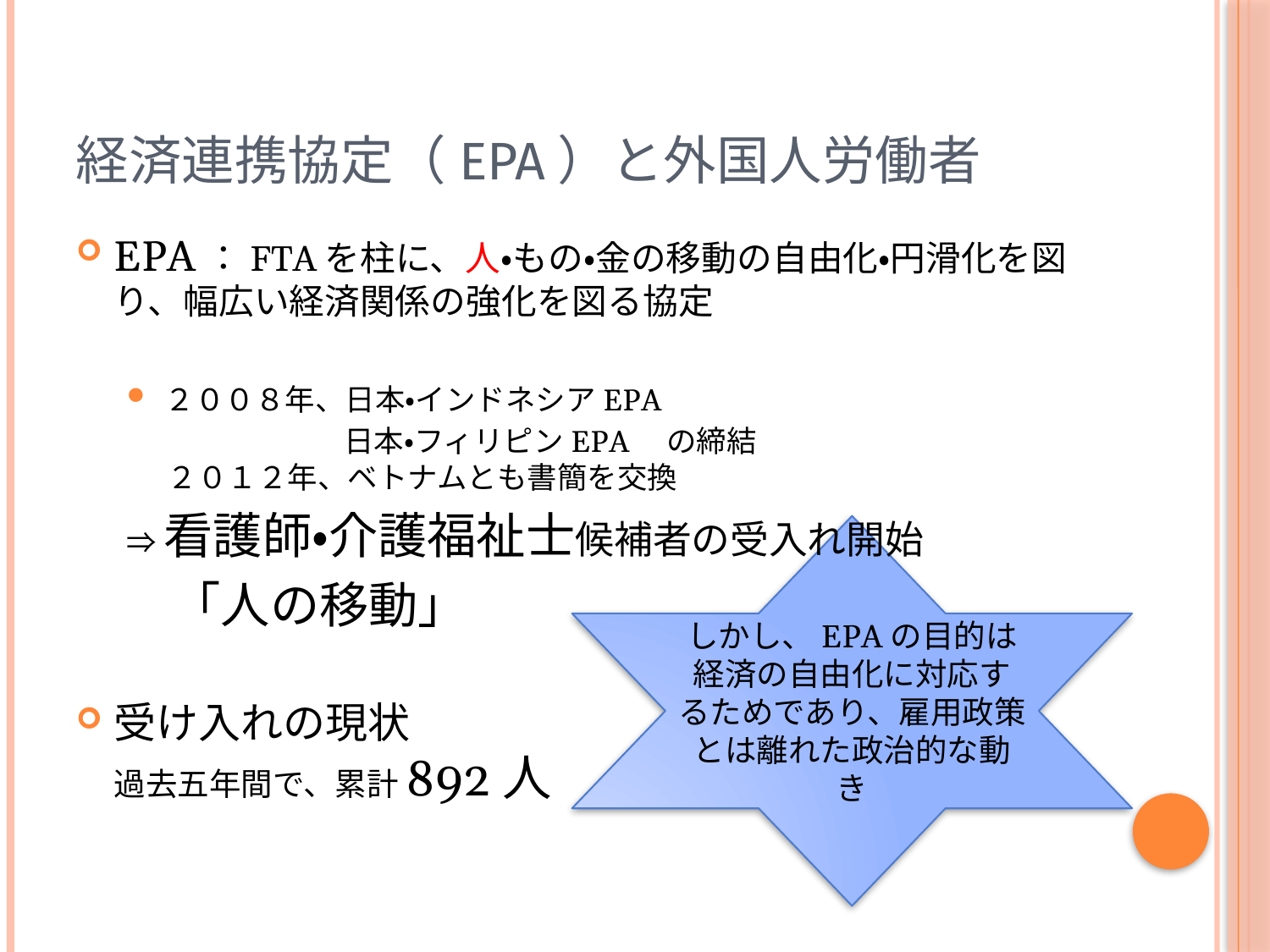

# 経済連携協定（EPA）と外国人労働者
EPA：FTAを柱に、人・もの・金の移動の自由化・円滑化を図り、幅広い経済関係の強化を図る協定

２００８年、日本・インドネシアEPA
                               日本・フィリピンEPA　の締結
      ２０１２年、ベトナムとも書簡を交換
⇒看護師・介護福祉士候補者の受入れ開始
   「人の移動」

受け入れの現状
過去五年間で、累計892人
しかし、EPAの目的は
経済の自由化に対応するためであり、雇用政策とは離れた政治的な動き